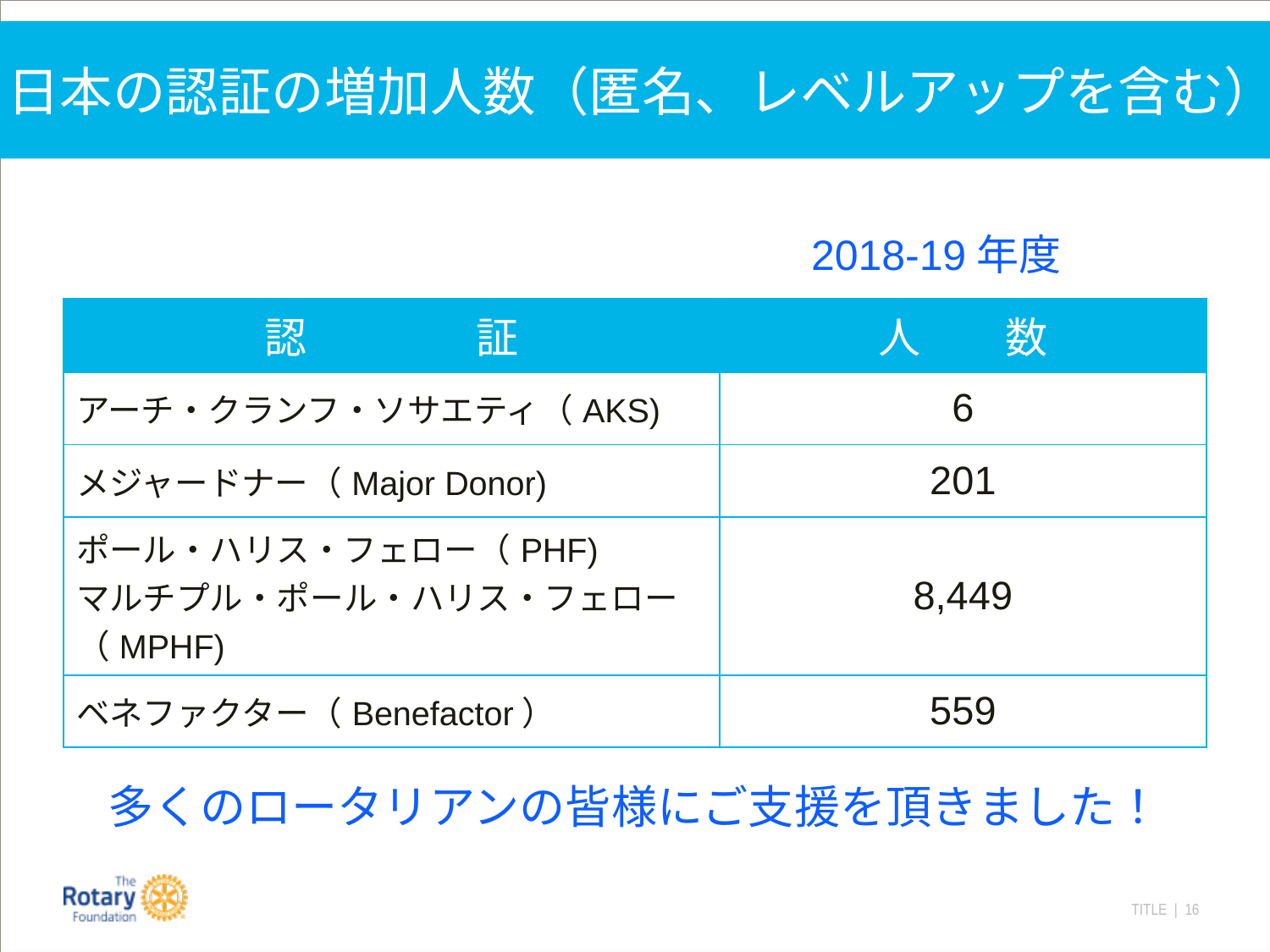

# 日本の認証の増加人数（匿名、レベルアップを含む）
2018-19年度
| 認　　　　証 | 人　　数 |
| --- | --- |
| アーチ・クランフ・ソサエティ（AKS) | 6 |
| メジャードナー（Major Donor) | 201 |
| ポール・ハリス・フェロー（PHF) マルチプル・ポール・ハリス・フェロー（MPHF) | 8,449 |
| ベネファクター（Benefactor） | 559 |
多くのロータリアンの皆様にご支援を頂きました！